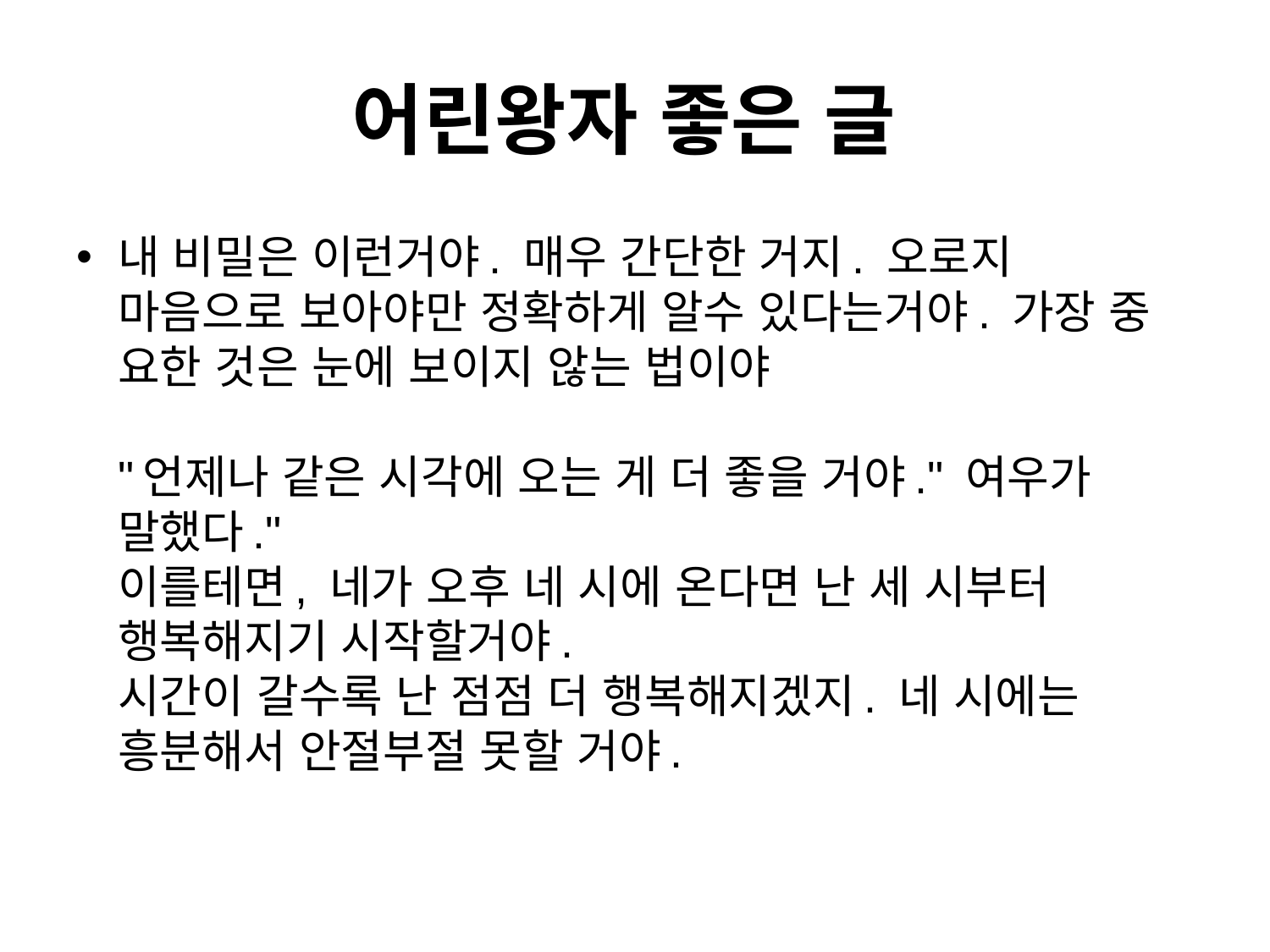

# 어린왕자 좋은 글
내 비밀은 이런거야. 매우 간단한 거지. 오로지 마음으로 보아야만 정확하게 알수 있다는거야. 가장 중
요한 것은 눈에 보이지 않는 법이야
"언제나 같은 시각에 오는 게 더 좋을 거야." 여우가 말했다."
이를테면, 네가 오후 네 시에 온다면 난 세 시부터 행복해지기 시작할거야.
시간이 갈수록 난 점점 더 행복해지겠지. 네 시에는 흥분해서 안절부절 못할 거야.